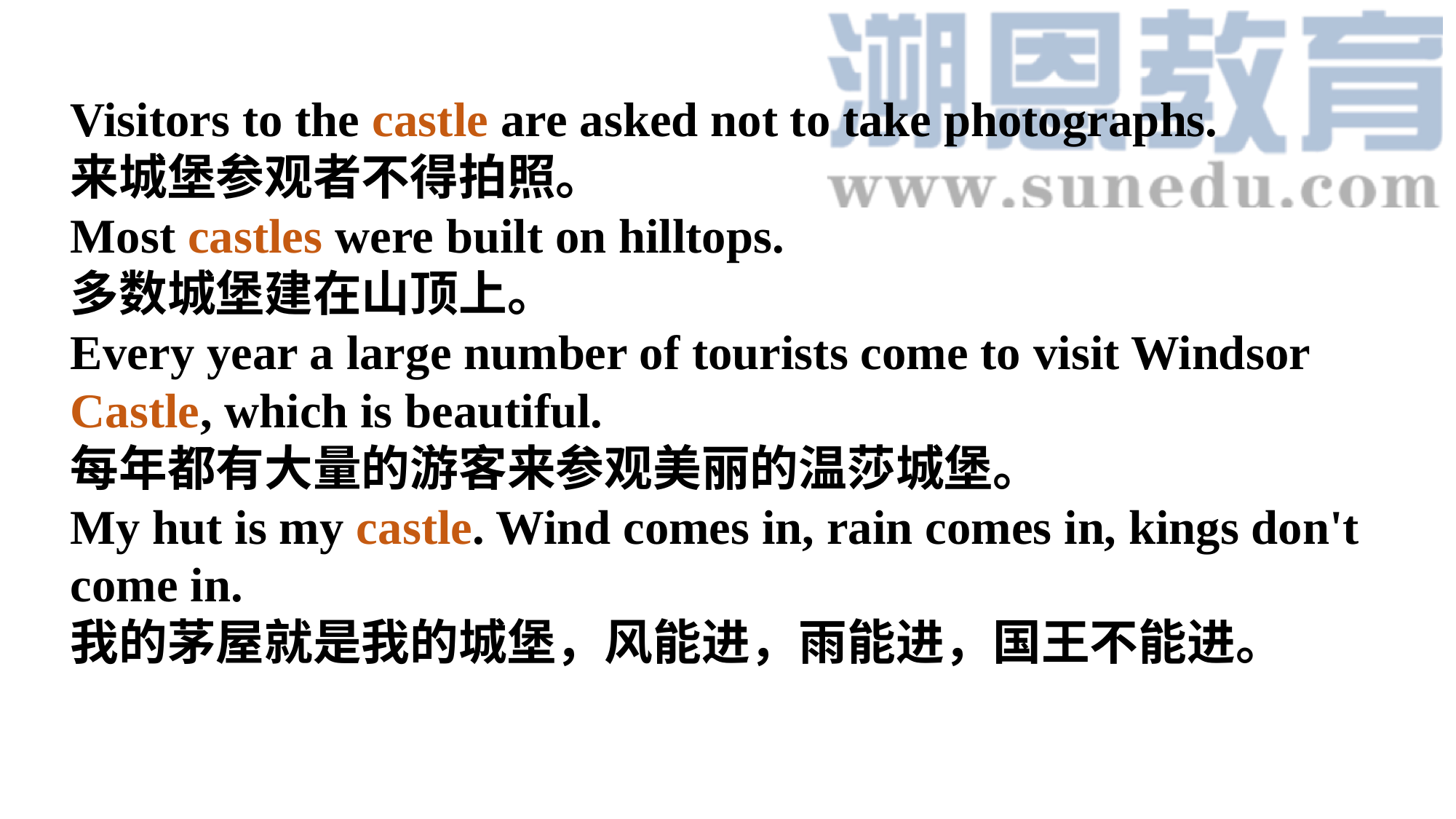

Visitors to the castle are asked not to take photographs.
来城堡参观者不得拍照。
Most castles were built on hilltops.
多数城堡建在山顶上。
Every year a large number of tourists come to visit Windsor Castle, which is beautiful.
每年都有大量的游客来参观美丽的温莎城堡。
My hut is my castle. Wind comes in, rain comes in, kings don't come in.
我的茅屋就是我的城堡，风能进，雨能进，国王不能进。